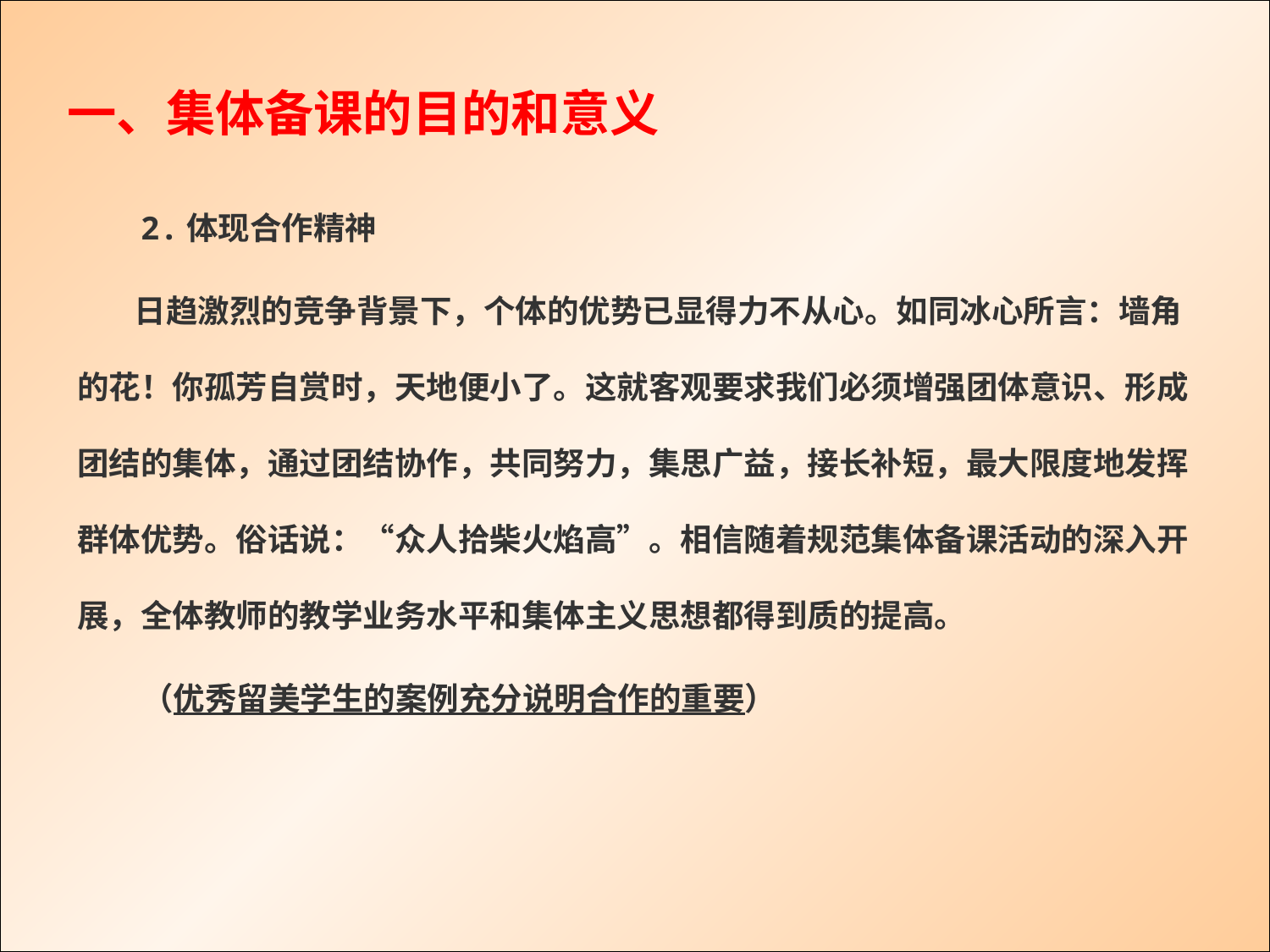

# 一、集体备课的目的和意义
 2.体现合作精神
 日趋激烈的竞争背景下，个体的优势已显得力不从心。如同冰心所言：墙角的花！你孤芳自赏时，天地便小了。这就客观要求我们必须增强团体意识、形成团结的集体，通过团结协作，共同努力，集思广益，接长补短，最大限度地发挥群体优势。俗话说：“众人拾柴火焰高”。相信随着规范集体备课活动的深入开展，全体教师的教学业务水平和集体主义思想都得到质的提高。
  （优秀留美学生的案例充分说明合作的重要）